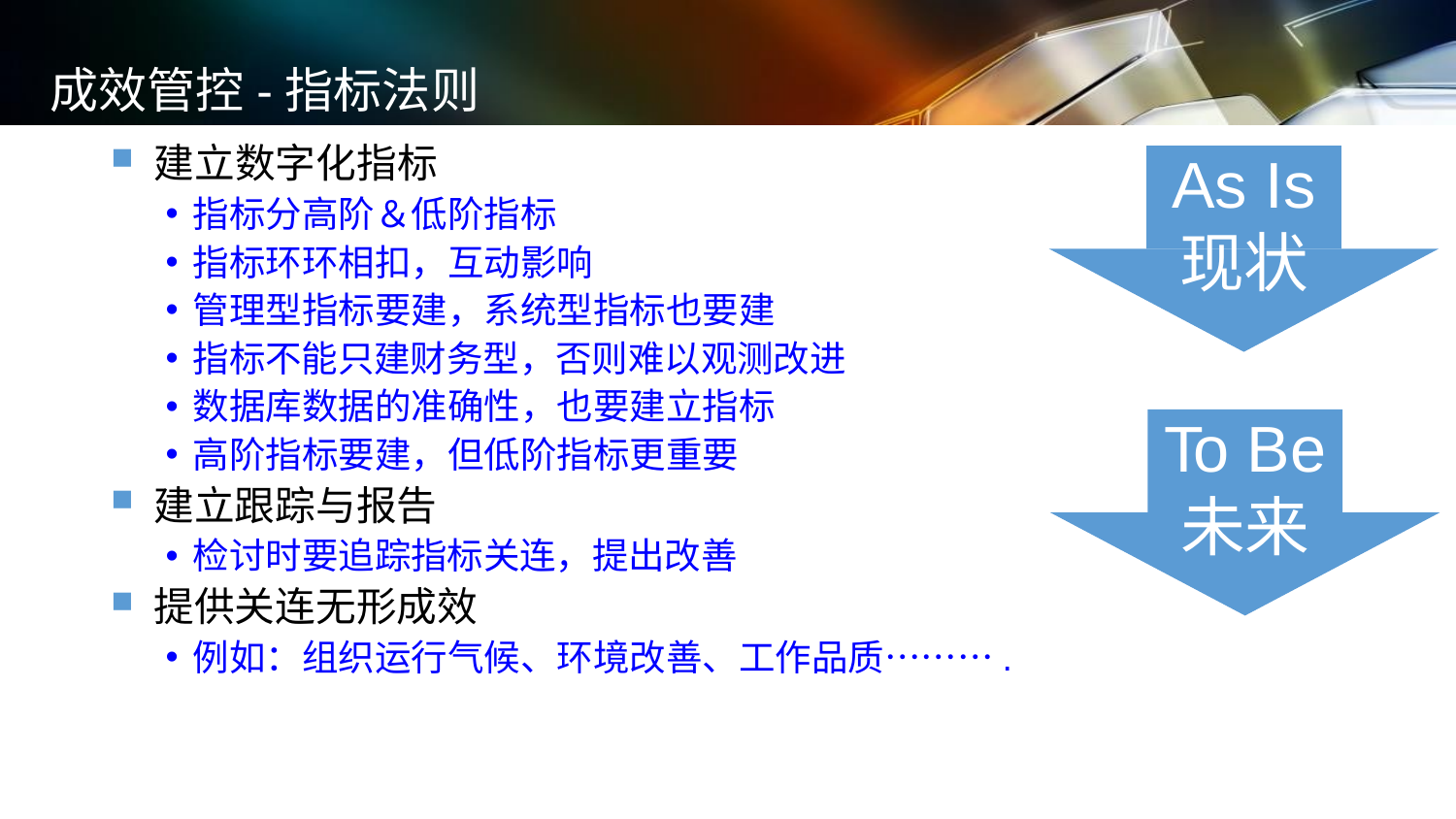

成效管控-指标法则
建立数字化指标
指标分高阶＆低阶指标
指标环环相扣，互动影响
管理型指标要建，系统型指标也要建
指标不能只建财务型，否则难以观测改进
数据库数据的准确性，也要建立指标
高阶指标要建，但低阶指标更重要
建立跟踪与报告
检讨时要追踪指标关连，提出改善
提供关连无形成效
例如：组织运行气候、环境改善、工作品质……….
As Is
现状

To Be
未来